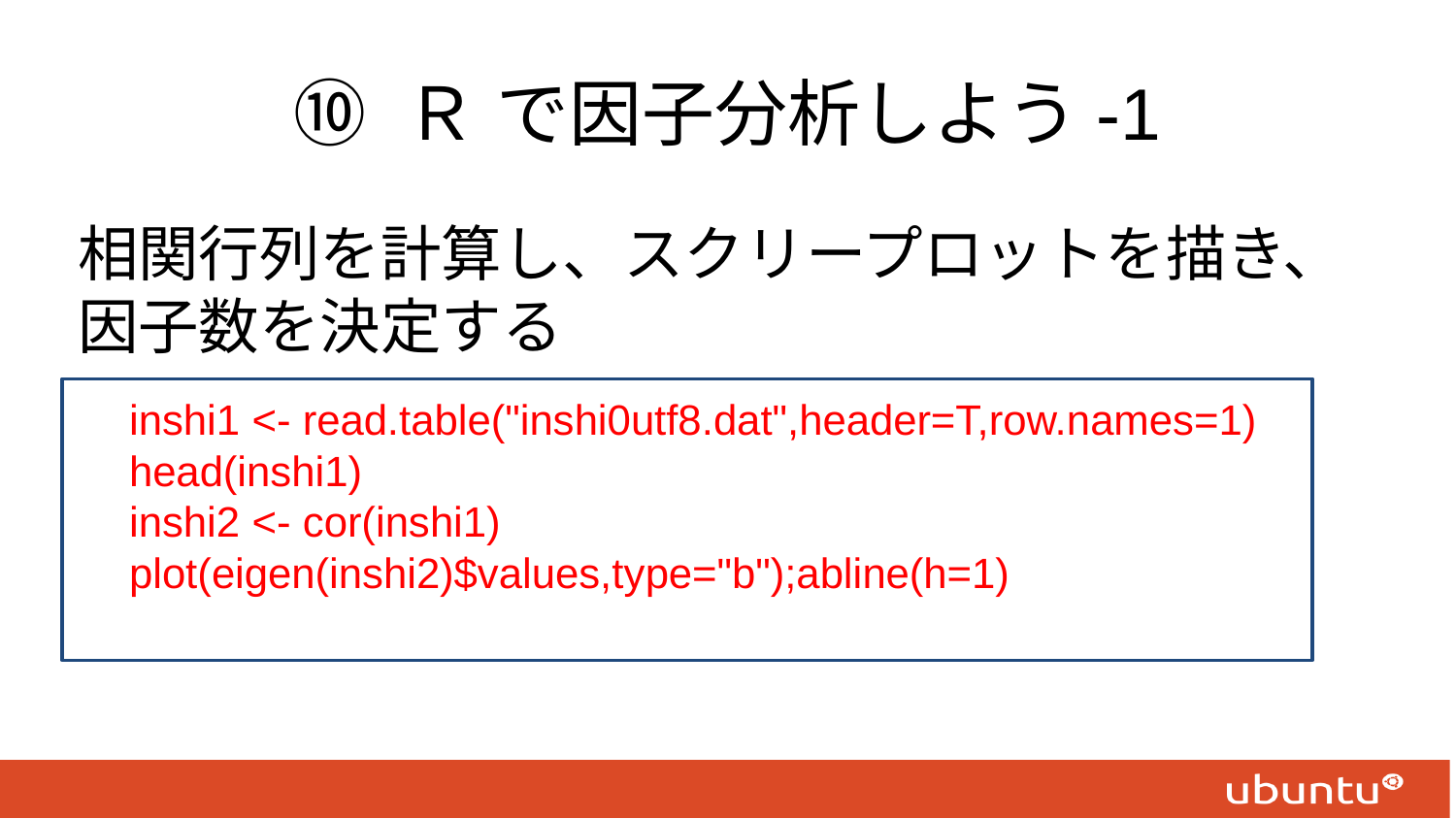

# ⑩ Ｒ で因子分析しよう-1
相関行列を計算し、スクリープロットを描き、因子数を決定する
　inshi1 <- read.table("inshi0utf8.dat",header=T,row.names=1)
　head(inshi1)
　inshi2 <- cor(inshi1)
　plot(eigen(inshi2)$values,type="b");abline(h=1)